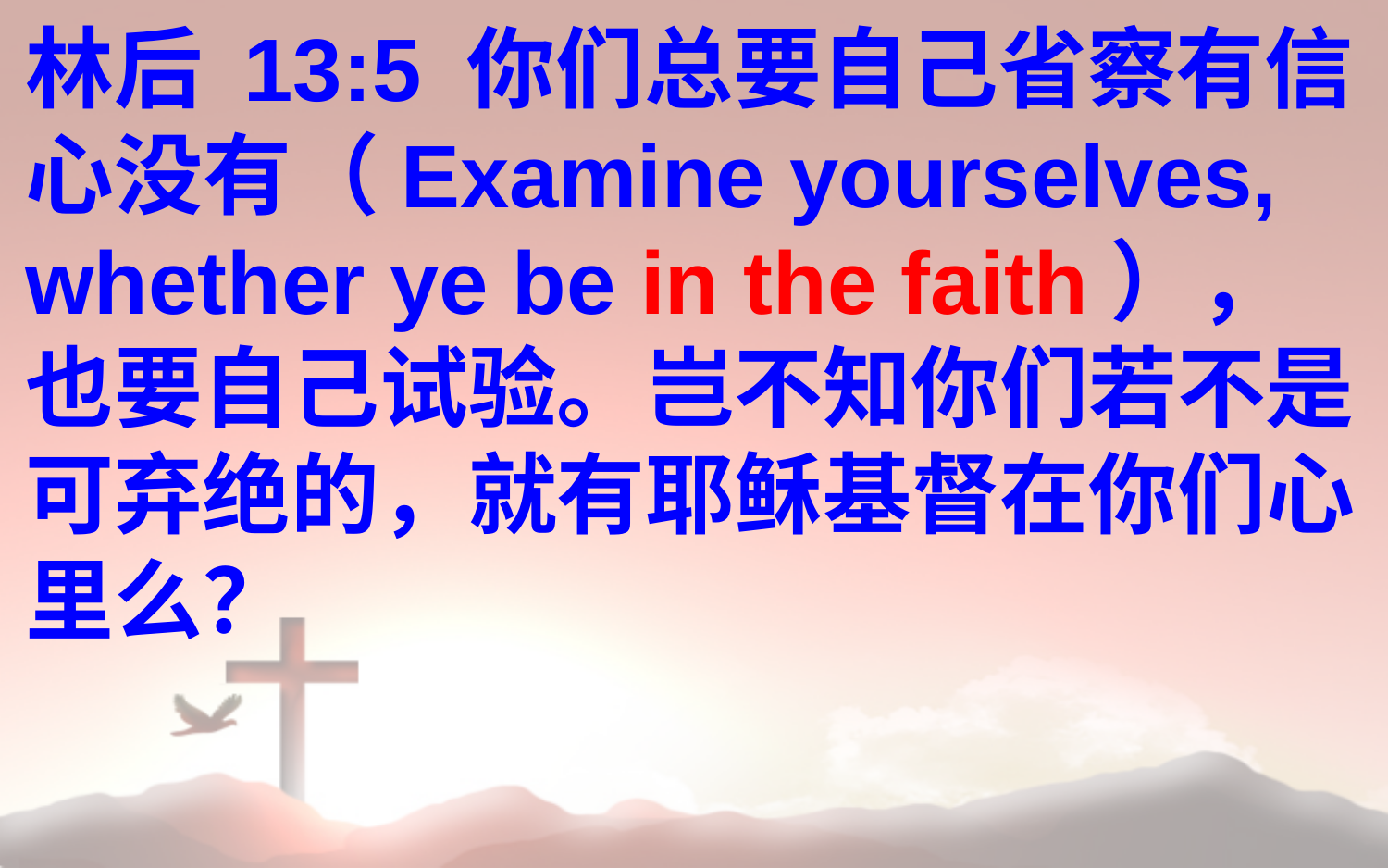

林后 13:5 你们总要自己省察有信心没有（Examine yourselves, whether ye be in the faith），也要自己试验。岂不知你们若不是可弃绝的，就有耶稣基督在你们心里么？